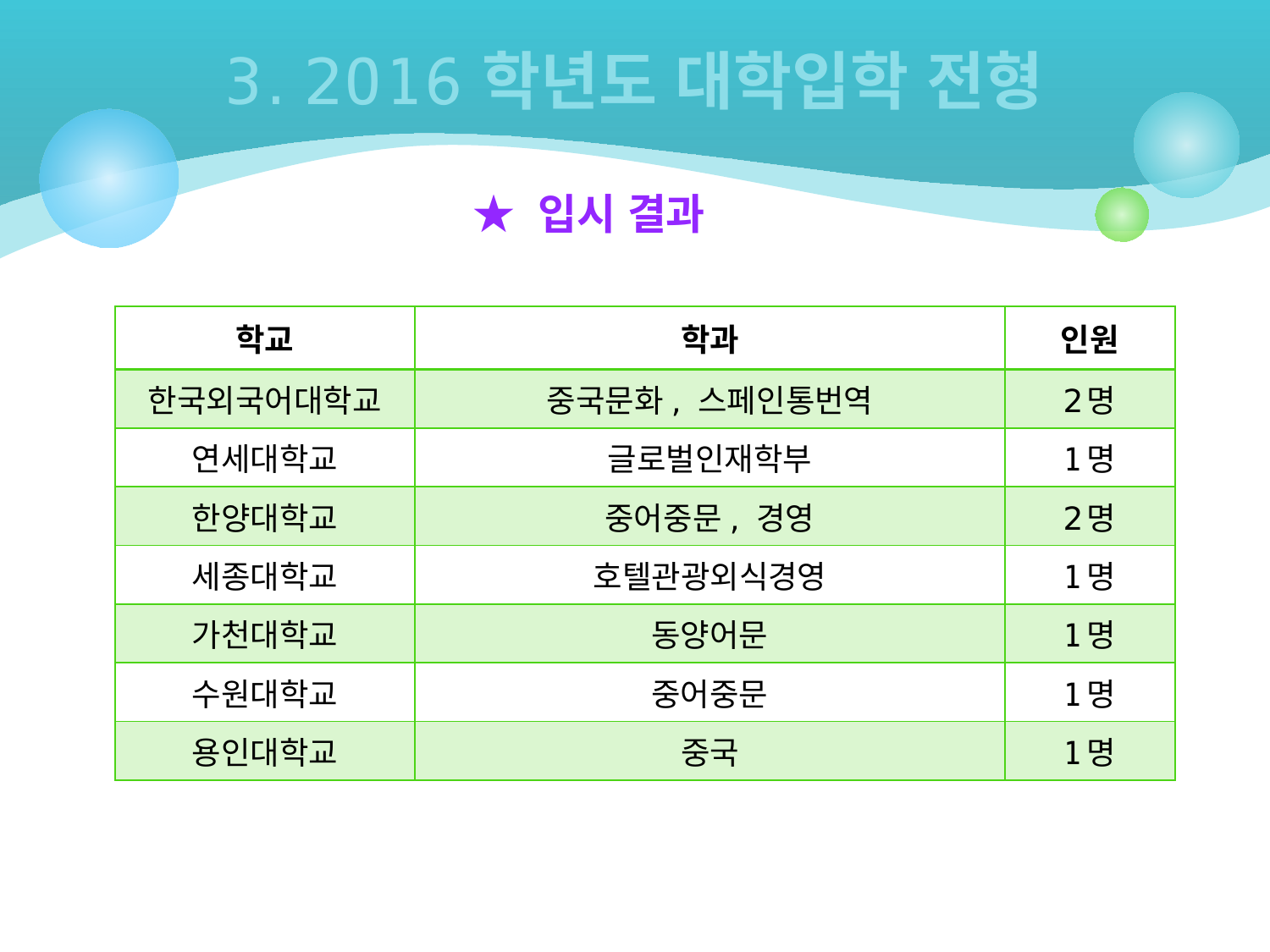

# 3. 2016학년도 대학입학 전형
★ 입시 결과
| 학교 | 학과 | 인원 |
| --- | --- | --- |
| 한국외국어대학교 | 중국문화, 스페인통번역 | 2명 |
| 연세대학교 | 글로벌인재학부 | 1명 |
| 한양대학교 | 중어중문, 경영 | 2명 |
| 세종대학교 | 호텔관광외식경영 | 1명 |
| 가천대학교 | 동양어문 | 1명 |
| 수원대학교 | 중어중문 | 1명 |
| 용인대학교 | 중국 | 1명 |